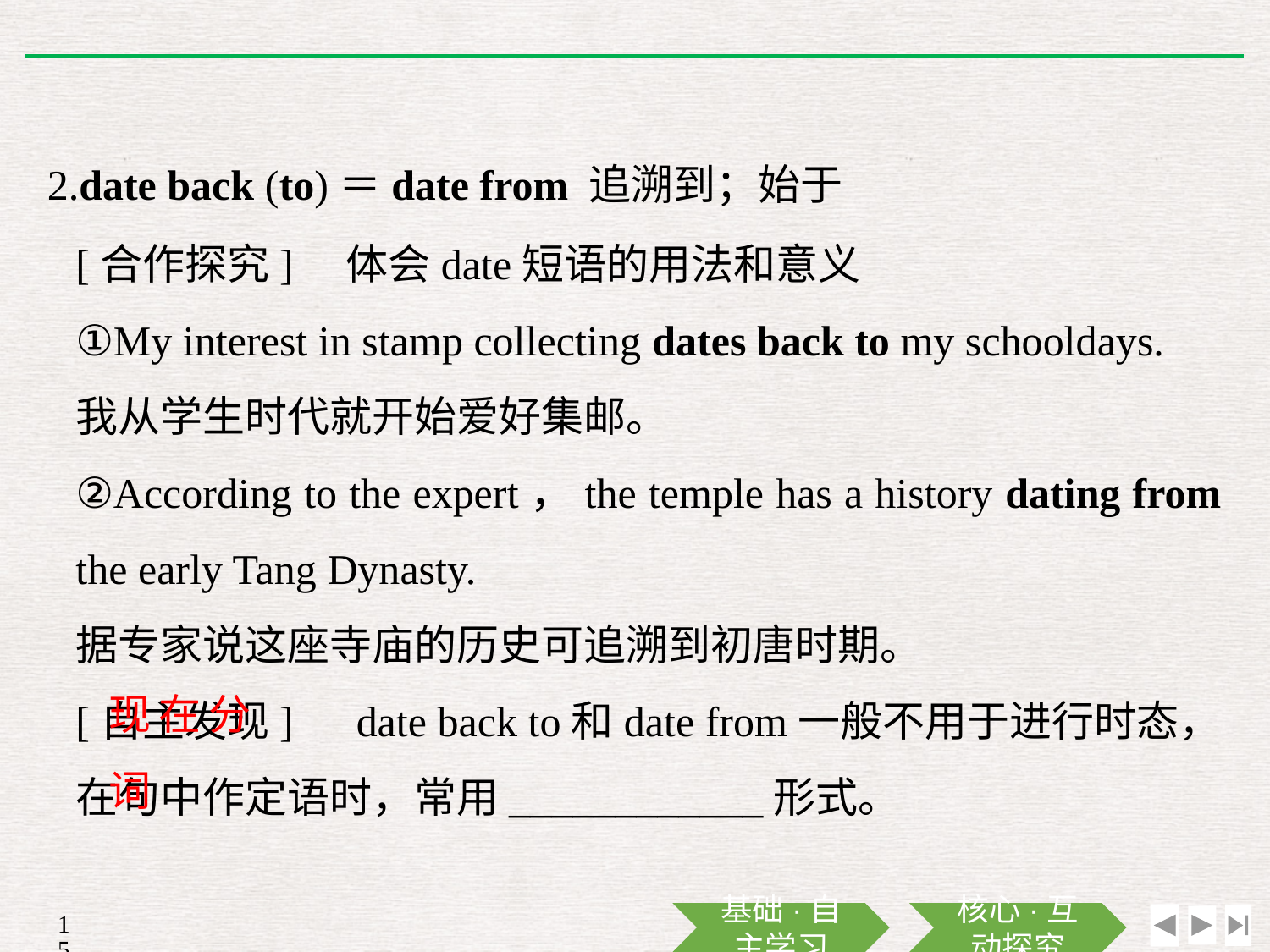

2.date back (to)＝date from 追溯到；始于
[合作探究]　体会date短语的用法和意义
①My interest in stamp collecting dates back to my schooldays.
我从学生时代就开始爱好集邮。
②According to the expert，the temple has a history dating from the early Tang Dynasty.
据专家说这座寺庙的历史可追溯到初唐时期。
[自主发现]　date back to和date from一般不用于进行时态，在句中作定语时，常用____________形式。
现在分词